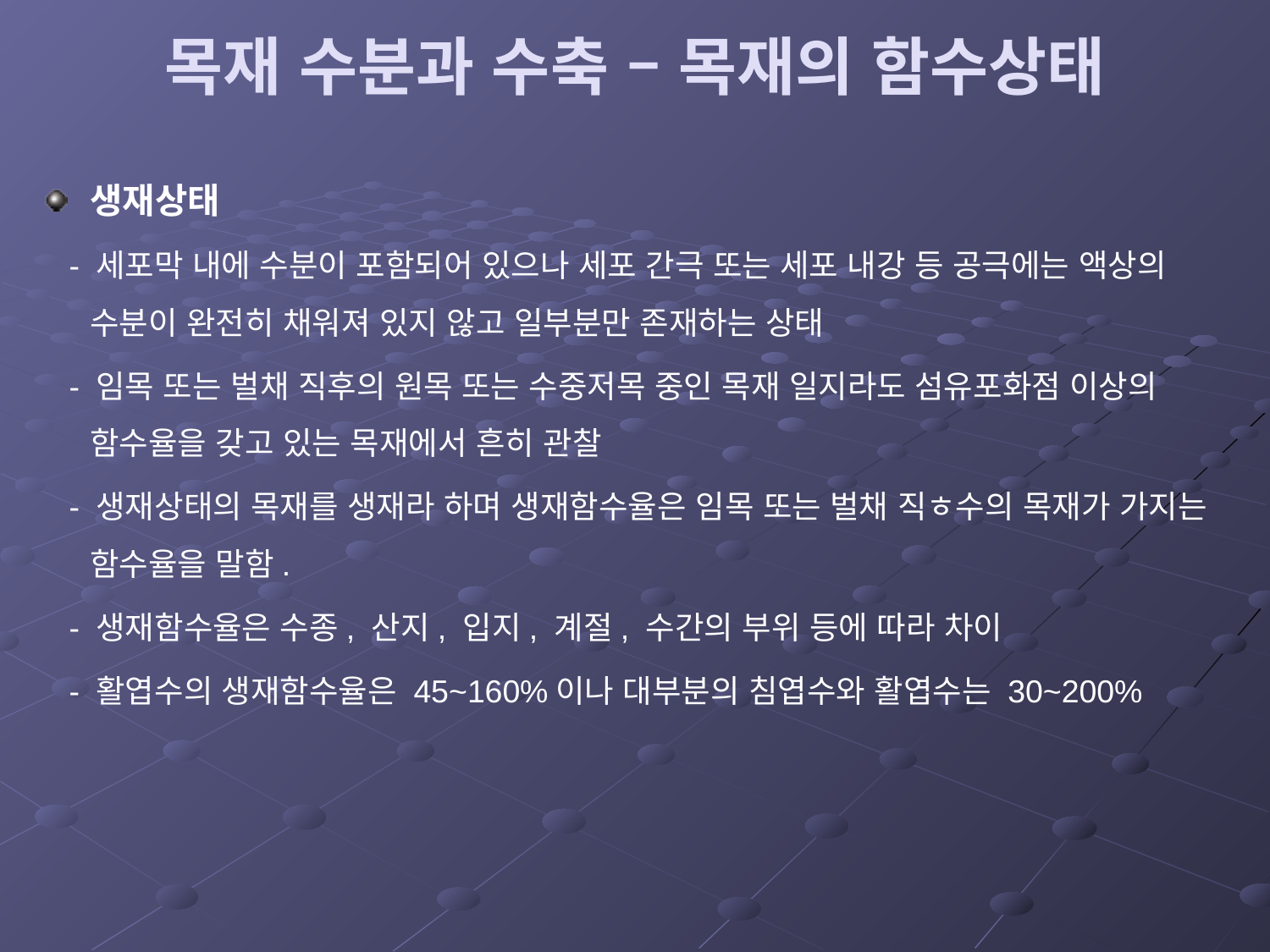

# 목재 수분과 수축 – 목재의 함수상태
생재상태
   - 세포막 내에 수분이 포함되어 있으나 세포 간극 또는 세포 내강 등 공극에는 액상의 수분이 완전히 채워져 있지 않고 일부분만 존재하는 상태
   - 임목 또는 벌채 직후의 원목 또는 수중저목 중인 목재 일지라도 섬유포화점 이상의 함수율을 갖고 있는 목재에서 흔히 관찰
   - 생재상태의 목재를 생재라 하며 생재함수율은 임목 또는 벌채 직ㅎ수의 목재가 가지는 함수율을 말함.
   - 생재함수율은 수종, 산지, 입지, 계절, 수간의 부위 등에 따라 차이
   - 활엽수의 생재함수율은 45~160%이나 대부분의 침엽수와 활엽수는 30~200%